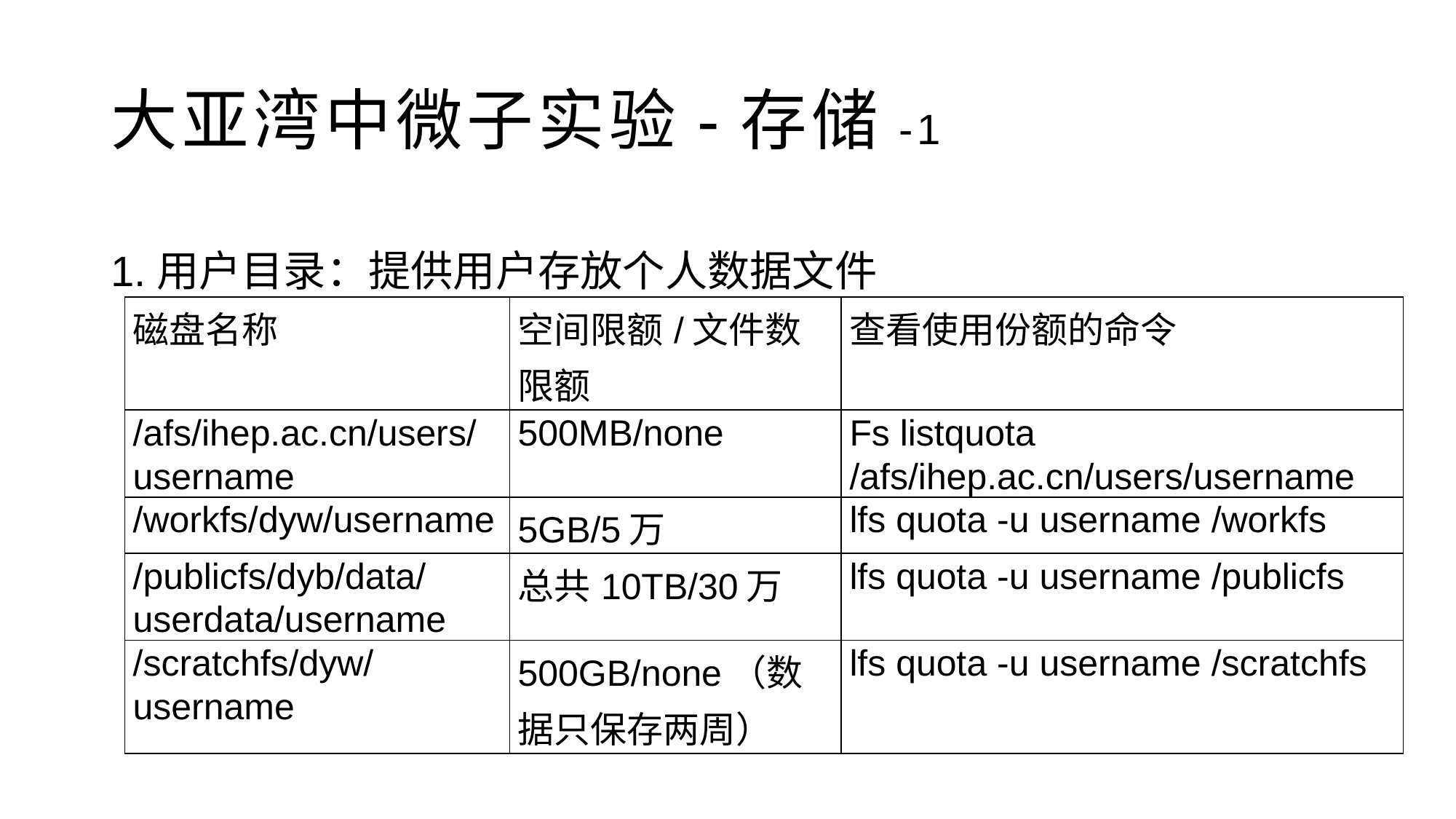

# 大亚湾中微子实验-存储-1
1.用户目录：提供用户存放个人数据文件

| 磁盘名称 | 空间限额/文件数限额 | 查看使用份额的命令 |
| --- | --- | --- |
| /afs/ihep.ac.cn/users/username | 500MB/none | Fs listquota /afs/ihep.ac.cn/users/username |
| /workfs/dyw/username | 5GB/5万 | lfs quota -u username /workfs |
| /publicfs/dyb/data/userdata/username | 总共10TB/30万 | lfs quota -u username /publicfs |
| /scratchfs/dyw/username | 500GB/none（数据只保存两周） | lfs quota -u username /scratchfs |